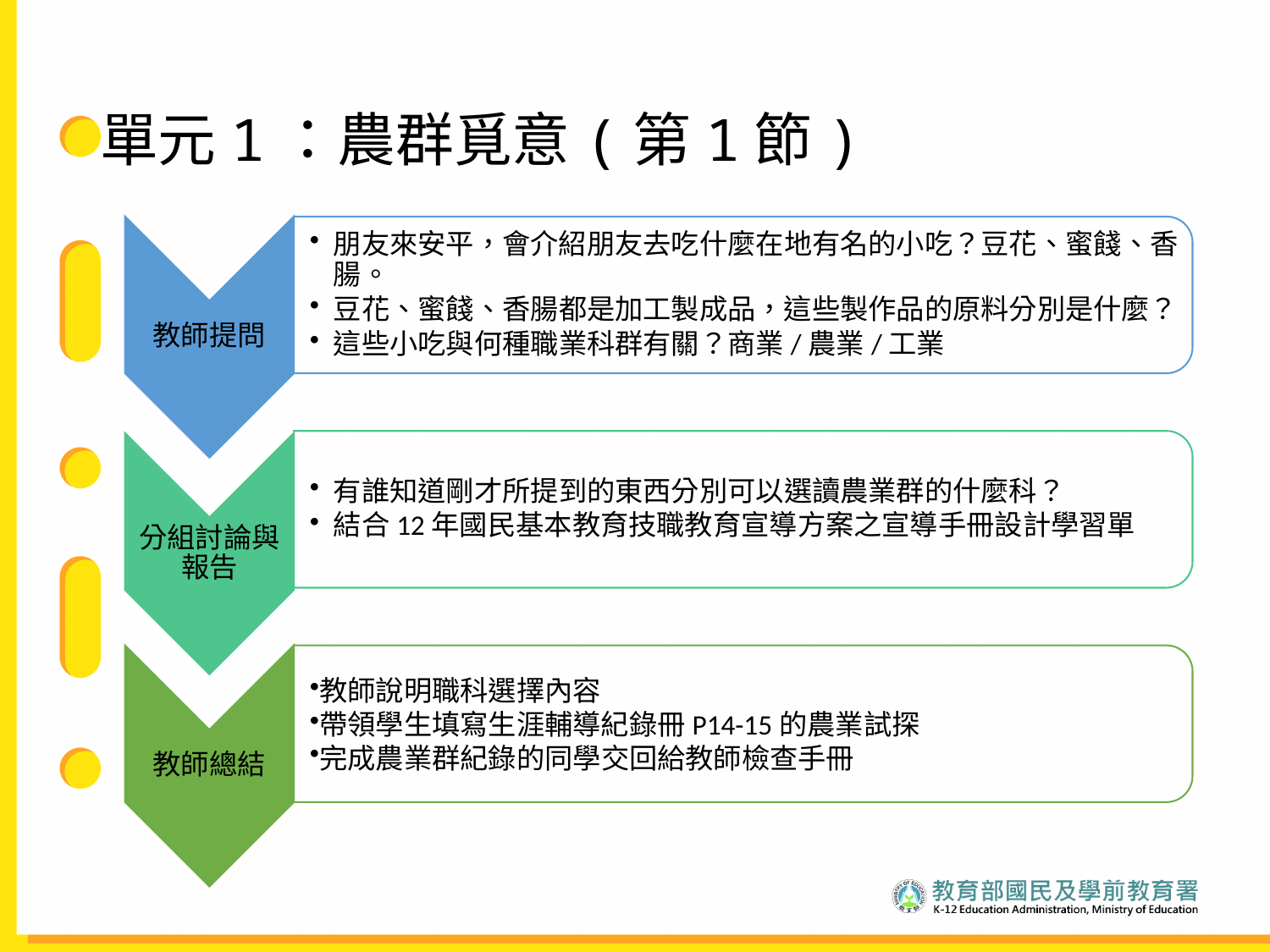

# 單元1：農群覓意(第1節)
教師提問
朋友來安平，會介紹朋友去吃什麼在地有名的小吃？豆花、蜜餞、香腸。
豆花、蜜餞、香腸都是加工製成品，這些製作品的原料分別是什麼？
這些小吃與何種職業科群有關？商業/農業/工業
分組討論與報告
有誰知道剛才所提到的東西分別可以選讀農業群的什麼科？
結合12年國民基本教育技職教育宣導方案之宣導手冊設計學習單
教師總結
教師說明職科選擇內容
帶領學生填寫生涯輔導紀錄冊P14-15的農業試探
完成農業群紀錄的同學交回給教師檢查手冊